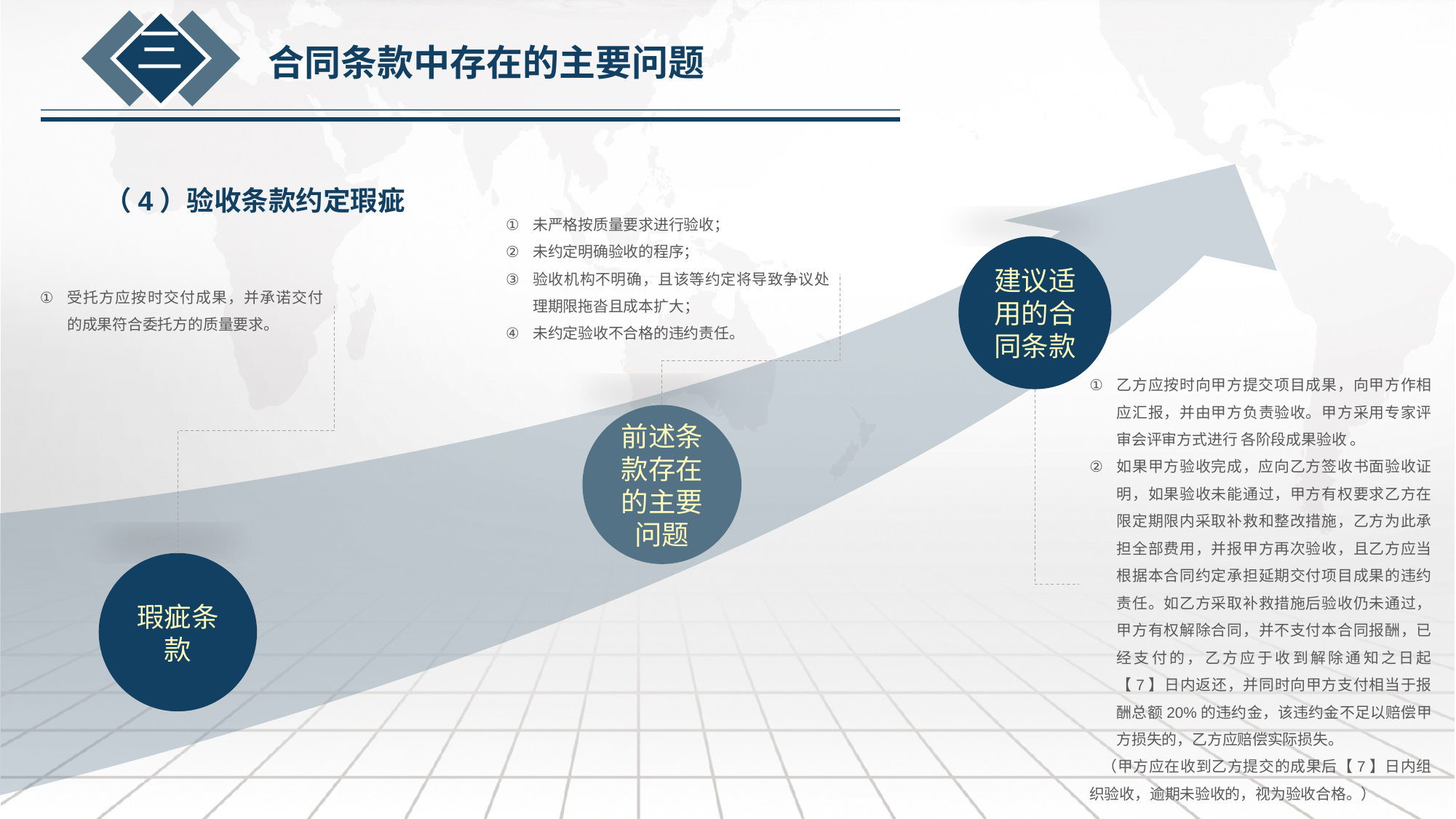

三

合同条款中存在的主要问题

（4）验收条款约定瑕疵
未严格按质量要求进行验收；
未约定明确验收的程序；
验收机构不明确，且该等约定将导致争议处理期限拖沓且成本扩大；
未约定验收不合格的违约责任。
建议适用的合同条款
受托方应按时交付成果，并承诺交付的成果符合委托方的质量要求。
乙方应按时向甲方提交项目成果，向甲方作相应汇报，并由甲方负责验收。甲方采用专家评审会评审方式进行 各阶段成果验收 。
如果甲方验收完成，应向乙方签收书面验收证明，如果验收未能通过，甲方有权要求乙方在限定期限内采取补救和整改措施，乙方为此承担全部费用，并报甲方再次验收，且乙方应当根据本合同约定承担延期交付项目成果的违约责任。如乙方采取补救措施后验收仍未通过，甲方有权解除合同，并不支付本合同报酬，已经支付的，乙方应于收到解除通知之日起【7】日内返还，并同时向甲方支付相当于报酬总额20%的违约金，该违约金不足以赔偿甲方损失的，乙方应赔偿实际损失。
  （甲方应在收到乙方提交的成果后【7】日内组织验收，逾期未验收的，视为验收合格。）
前述条款存在的主要问题
瑕疵条款